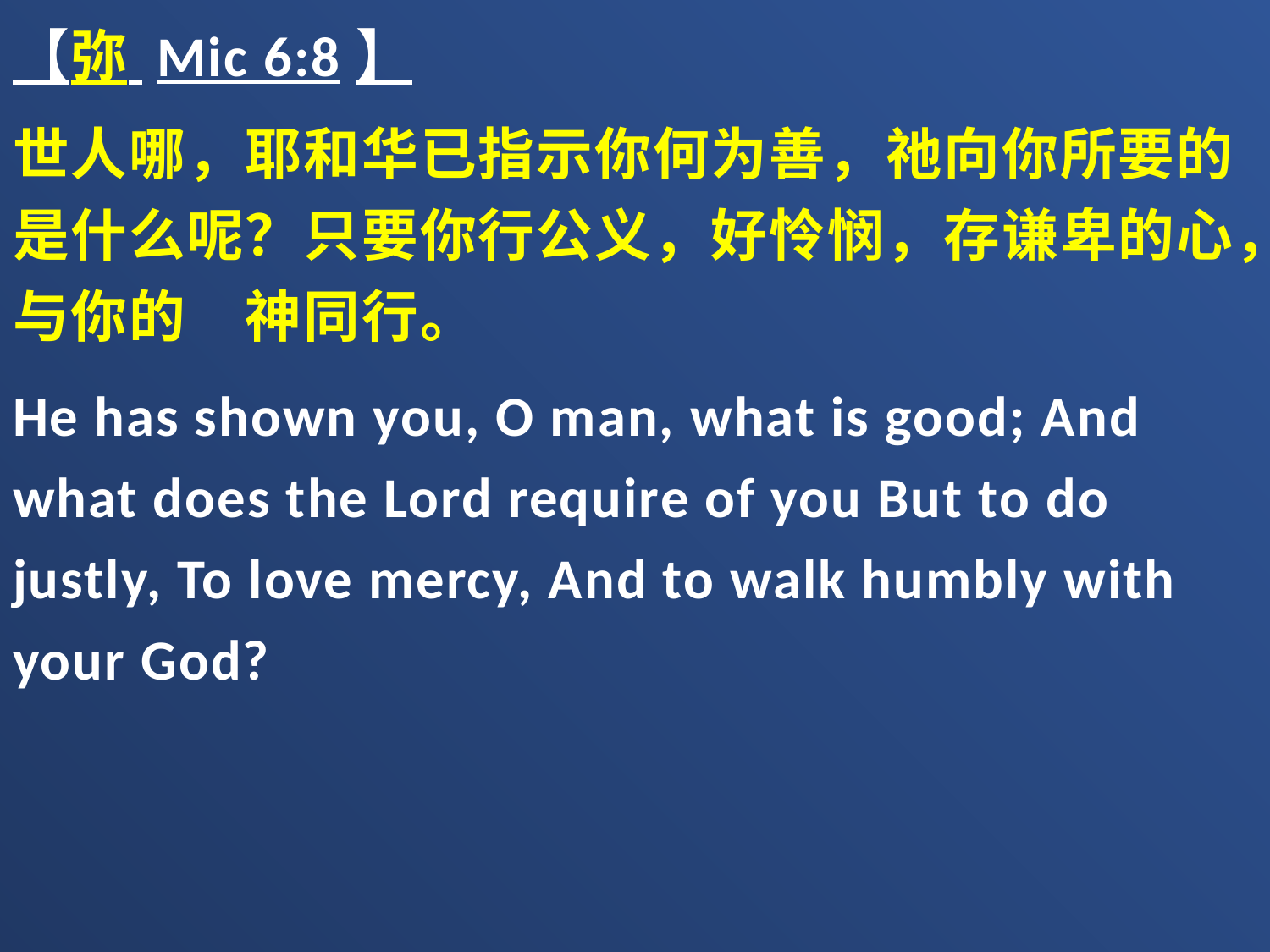

【弥 Mic 6:8】
世人哪，耶和华已指示你何为善，祂向你所要的是什么呢？只要你行公义，好怜悯，存谦卑的心，与你的　神同行。
He has shown you, O man, what is good; And what does the Lord require of you But to do justly, To love mercy, And to walk humbly with your God?